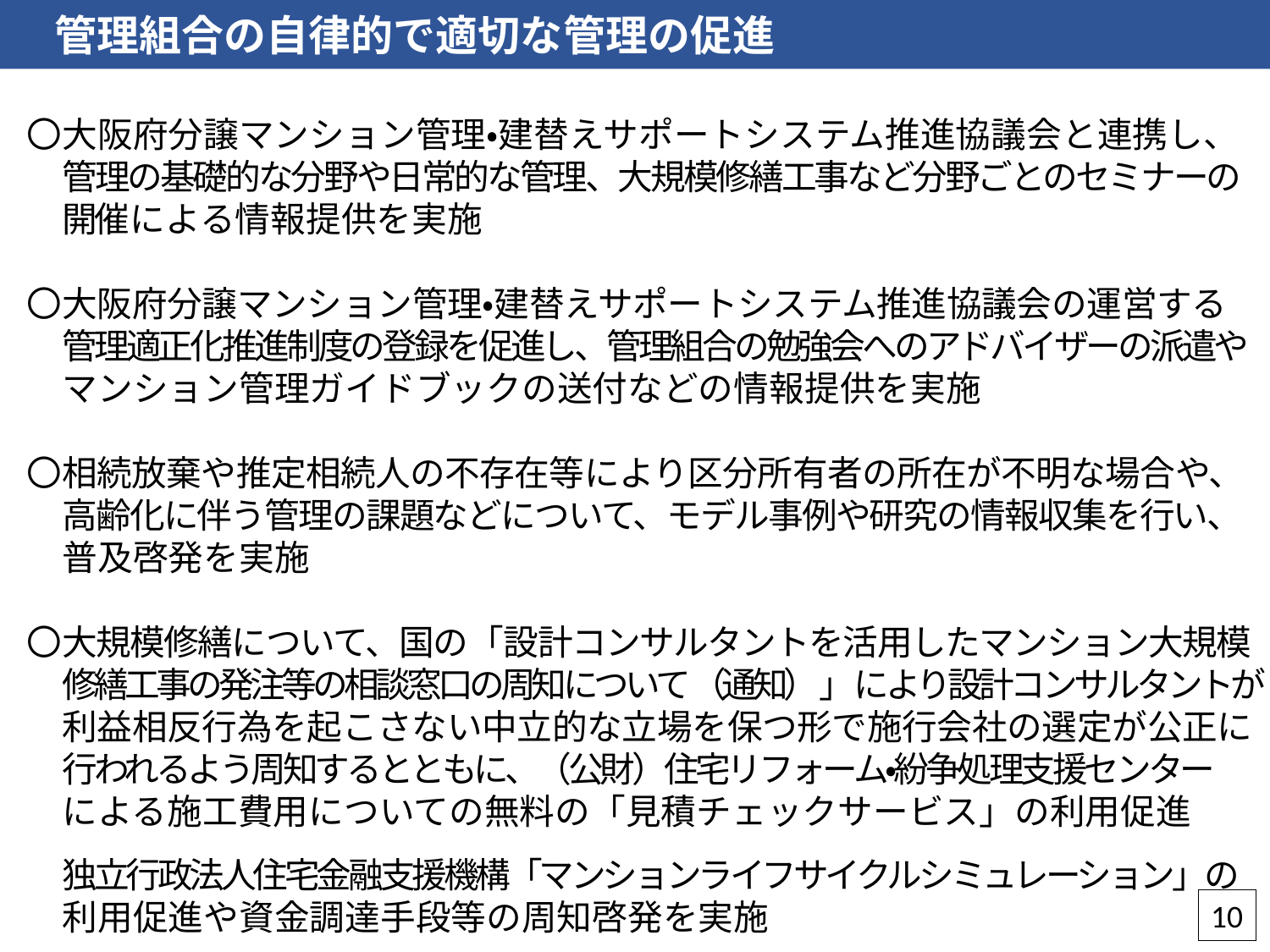

管理組合の自律的で適切な管理の促進
〇大阪府分譲マンション管理・建替えサポートシステム推進協議会と連携し、
　管理の基礎的な分野や日常的な管理、大規模修繕工事など分野ごとのセミナーの
　開催による情報提供を実施

〇大阪府分譲マンション管理・建替えサポートシステム推進協議会の運営する
　管理適正化推進制度の登録を促進し、管理組合の勉強会へのアドバイザーの派遣や
　マンション管理ガイドブックの送付などの情報提供を実施

〇相続放棄や推定相続人の不存在等により区分所有者の所在が不明な場合や、
　高齢化に伴う管理の課題などについて、モデル事例や研究の情報収集を行い、
　普及啓発を実施

〇大規模修繕について、国の「設計コンサルタントを活用したマンション大規模
　修繕工事の発注等の相談窓口の周知について（通知）」により設計コンサルタントが
　利益相反行為を起こさない中立的な立場を保つ形で施行会社の選定が公正に
　行われるよう周知するとともに、（公財）住宅リフォーム・紛争処理支援センター
　による施工費用についての無料の「見積チェックサービス」の利用促進

　独立行政法人住宅金融支援機構「マンションライフサイクルシミュレーション」の
　利用促進や資金調達手段等の周知啓発を実施
10